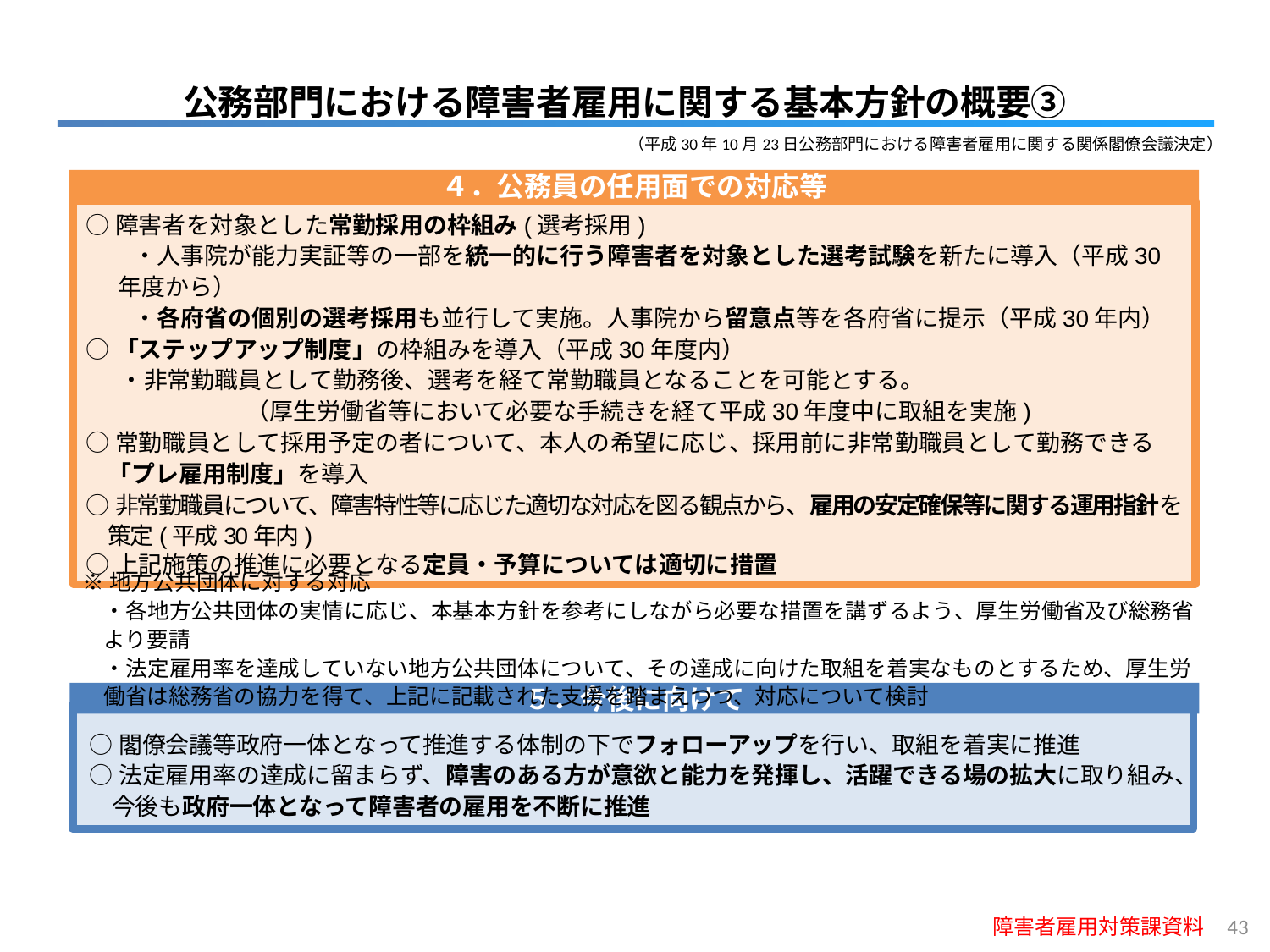

公務部門における障害者雇用に関する基本方針の概要③

（平成30年10月23日公務部門における障害者雇用に関する関係閣僚会議決定）
４．公務員の任用面での対応等
○障害者を対象とした常勤採用の枠組み(選考採用)
　　・人事院が能力実証等の一部を統一的に行う障害者を対象とした選考試験を新たに導入（平成30年度から）
　　・各府省の個別の選考採用も並行して実施。人事院から留意点等を各府省に提示（平成30年内）
○「ステップアップ制度」の枠組みを導入（平成30年度内）
　  ・非常勤職員として勤務後、選考を経て常勤職員となることを可能とする。　　　　                                                         （厚生労働省等において必要な手続きを経て平成30年度中に取組を実施)
○常勤職員として採用予定の者について、本人の希望に応じ、採用前に非常勤職員として勤務できる「プレ雇用制度」を導入
○非常勤職員について、障害特性等に応じた適切な対応を図る観点から、雇用の安定確保等に関する運用指針を策定(平成30年内)
○上記施策の推進に必要となる定員・予算については適切に措置
※地方公共団体に対する対応
　・各地方公共団体の実情に応じ、本基本方針を参考にしながら必要な措置を講ずるよう、厚生労働省及び総務省より要請
　・法定雇用率を達成していない地方公共団体について、その達成に向けた取組を着実なものとするため、厚生労働省は総務省の協力を得て、上記に記載された支援を踏まえつつ、対応について検討
５．今後に向けて

○閣僚会議等政府一体となって推進する体制の下でフォローアップを行い、取組を着実に推進
○法定雇用率の達成に留まらず、障害のある方が意欲と能力を発揮し、活躍できる場の拡大に取り組み、今後も政府一体となって障害者の雇用を不断に推進
障害者雇用対策課資料
43